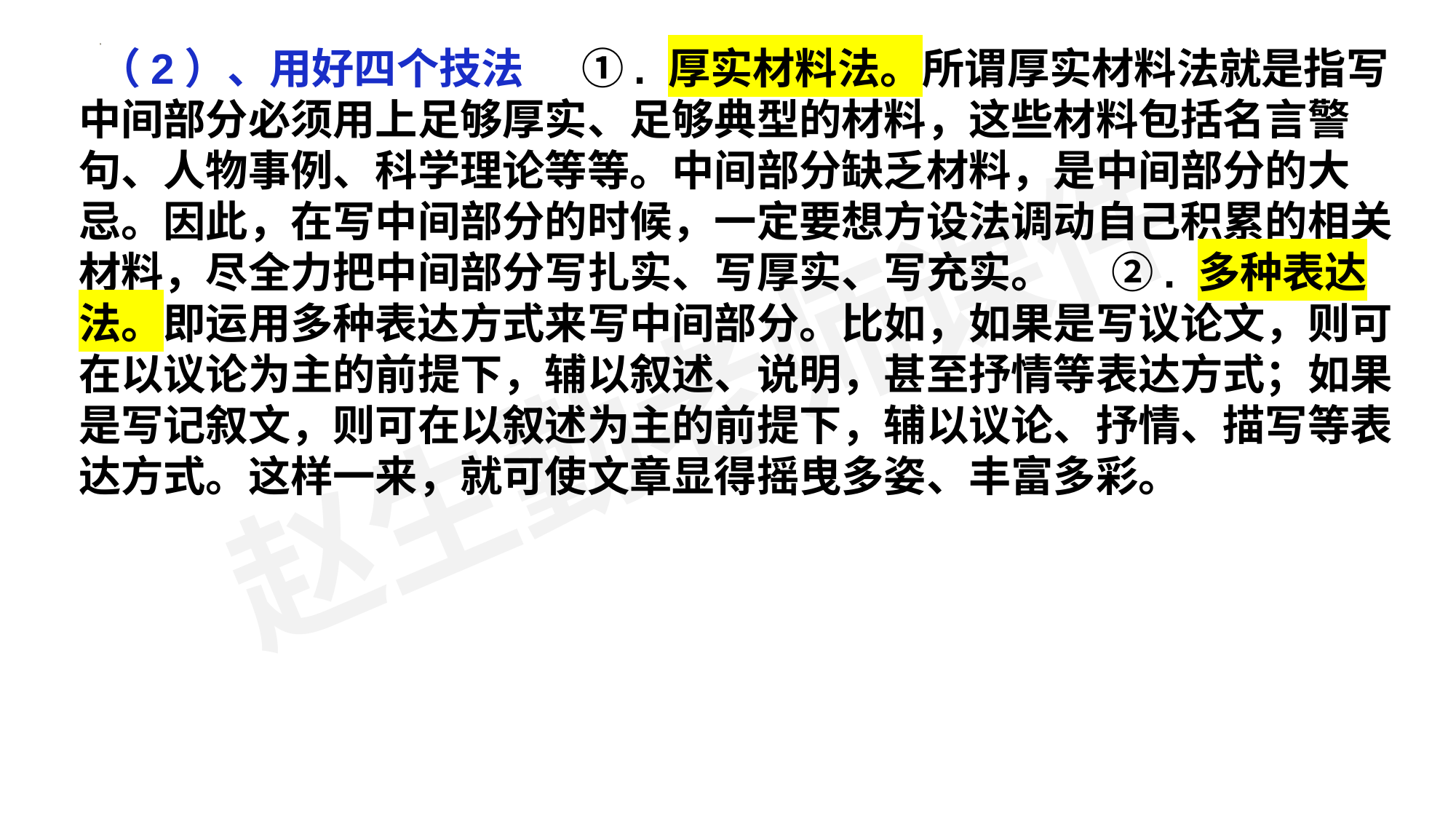

（2）、用好四个技法      ①. 厚实材料法。所谓厚实材料法就是指写中间部分必须用上足够厚实、足够典型的材料，这些材料包括名言警句、人物事例、科学理论等等。中间部分缺乏材料，是中间部分的大忌。因此，在写中间部分的时候，一定要想方设法调动自己积累的相关材料，尽全力把中间部分写扎实、写厚实、写充实。      ②. 多种表达法。即运用多种表达方式来写中间部分。比如，如果是写议论文，则可在以议论为主的前提下，辅以叙述、说明，甚至抒情等表达方式；如果是写记叙文，则可在以叙述为主的前提下，辅以议论、抒情、描写等表达方式。这样一来，就可使文章显得摇曳多姿、丰富多彩。